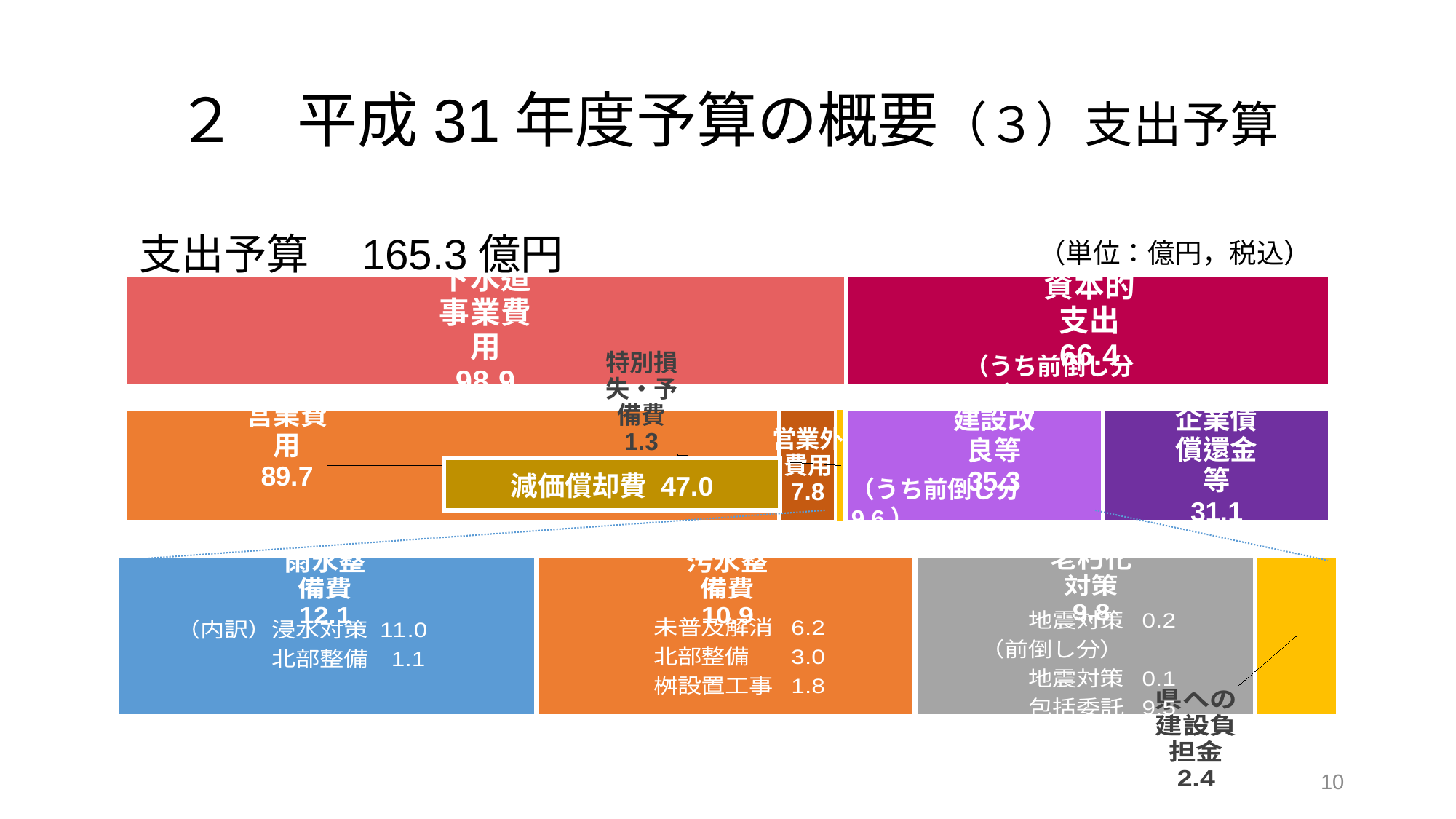

# ２　平成31年度予算の概要（３）支出予算
支出予算　165.3億円
（単位：億円，税込）

### Chart

| Category | 下水道事業費用 | 営業費用 | 営業外費用 | 特別損失・予備費 | 資本的支出 | 建設改良等 | 企業債償還金等 |
|---|---|---|---|---|---|---|---|
| 系列 1 | None | 89.7 | 7.8 | 1.3 | None | 35.3 | 31.1 |
| 系列 2 | 98.9 | None | None | None | 66.39999999999999 | None | None |
（うち前倒し分　9.6）
（うち前倒し分　9.6）

### Chart

| Category | 雨水整備費 | 汚水整備費 | 老朽化対策 | 県への建設負担金 |
|---|---|---|---|---|
| 系列 1 | 12.1 | 10.9 | 9.8 | 2.4 |
10